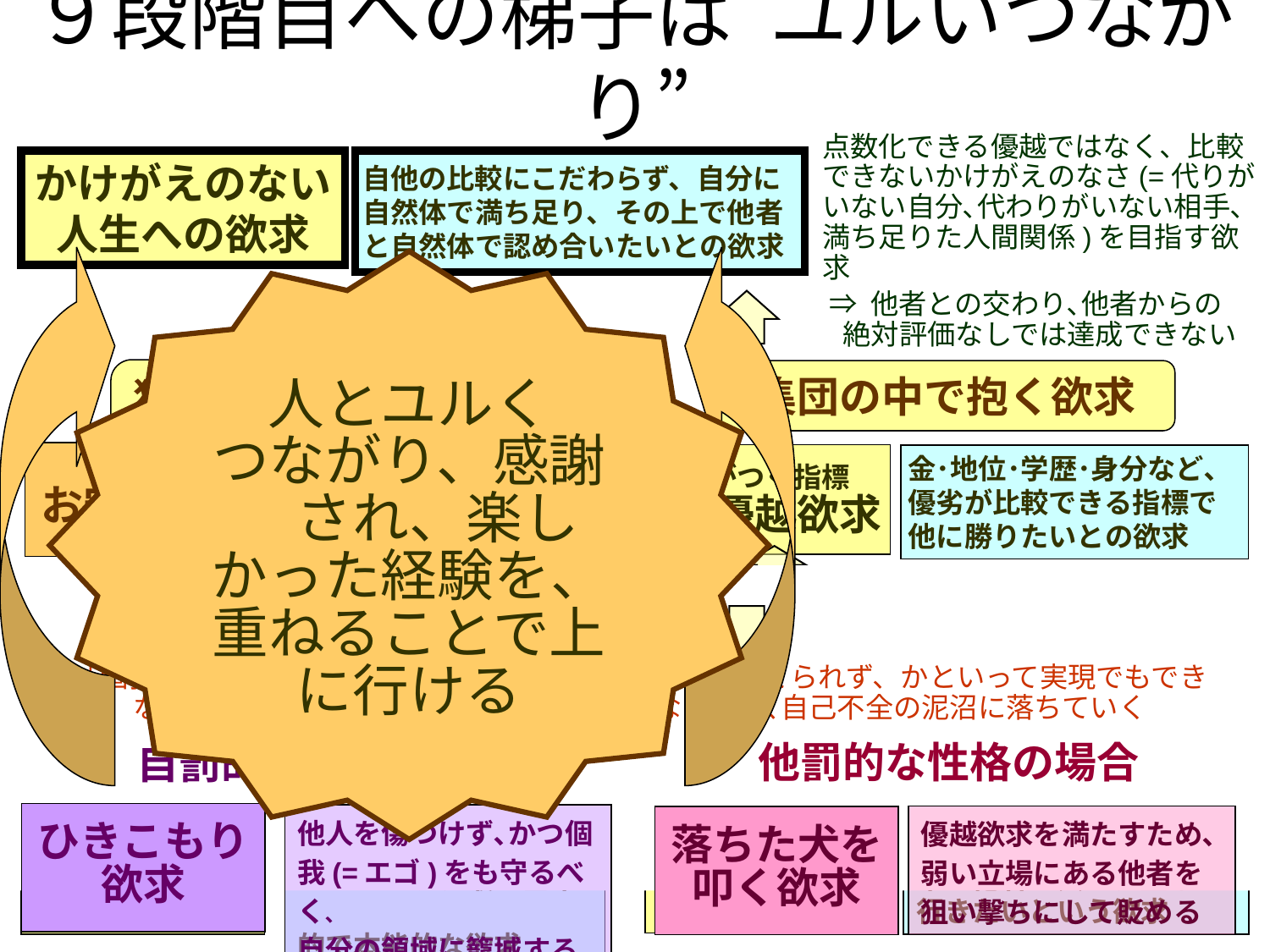

阿修羅になれず外道に堕ちる人も
９段階目への梯子は“ユルいつながり”
点数化できる優越ではなく、比較できないかけがえのなさ(=代りがいない自分､代わりがいない相手､満ち足りた人間関係)を目指す欲求
⇒ 他者との交わり､他者からの　絶対評価なしでは達成できない
かけがえのない人生への欲求

自他の比較にこだわらず、自分に自然体で満ち足り、その上で他者と自然体で認め合いたいとの欲求

人とユルく
つながり、感謝　され、楽しかった経験を、重ねることで上に行ける
独りで居ても湧く欲求
集団の中で抱く欲求
シンボル(服飾､小物など)を
身に着けることで己を
補強したいという欲求

お守り欲求

優劣がつく指標 　での優越欲求

金･地位･学歴･身分など､
優劣が比較できる指標で
他に勝りたいとの欲求

ものごとの原因や因果
関係､過去や未来､未知
の世界を想像する欲求
集団内で存在を認知され､
他に共感し､他から共感
もされたいという欲求

想像欲求

共感欲求

「個我」と「他者への優越」への執着､そのいずれも捨てられず、かといって実現でもできない人は､かけがえのない人間関係を結べないまま､自己不全の泥沼に落ちていく

他者から侵害されない、
己の領分(空間･時間･権利等)
を保持したいという欲求
自分に所属する居場所
（家､寝床､秘密基地…）
を持ちたいという欲求

個我（=エゴ）確立の欲求

巣作り欲求

他罰的な性格の場合
自罰的な性格の場合

ひきこもり欲求

他人を傷つけず､かつ個
我(=エゴ)をも守るべく､
自分の領域に籠城する
優越欲求を満たすため､
弱い立場にある他者を
狙い撃ちにして貶める

落ちた犬を叩く欲求

何かの集団に属し、その
中の他者と共に、生きて
行きたいという欲求

生存欲求

食べて寝て、生き続け
たいという、最も基本
的で本能的な欲求

共生欲求